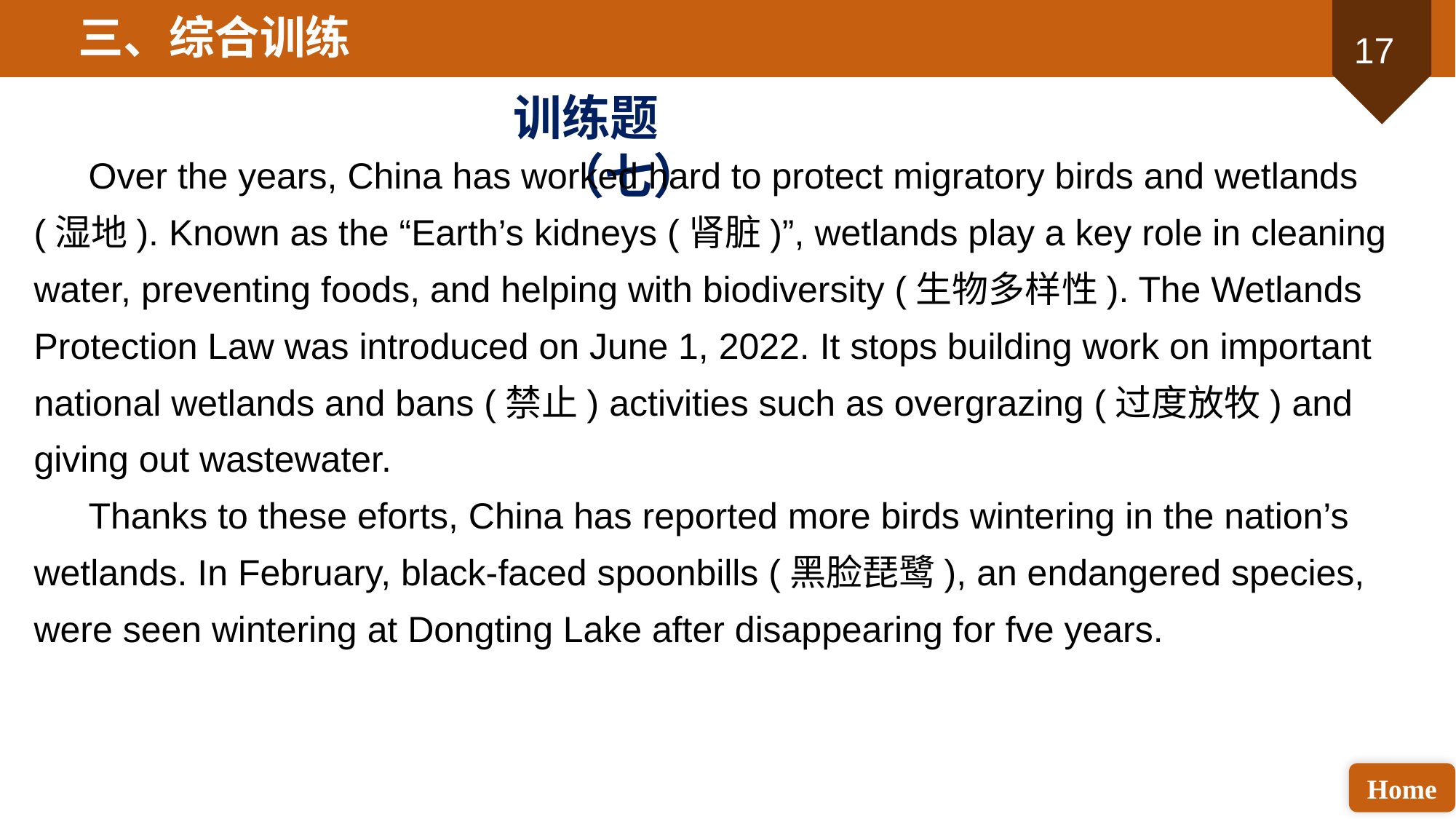

三、综合训练
训练题（七）
Over the years, China has worked hard to protect migratory birds and wetlands (湿地). Known as the “Earth’s kidneys (肾脏)”, wetlands play a key role in cleaning water, preventing foods, and helping with biodiversity (生物多样性). The Wetlands Protection Law was introduced on June 1, 2022. It stops building work on important national wetlands and bans (禁止) activities such as overgrazing (过度放牧) and giving out wastewater.
Thanks to these eforts, China has reported more birds wintering in the nation’s wetlands. In February, black-faced spoonbills (黑脸琵鹭), an endangered species, were seen wintering at Dongting Lake after disappearing for fve years.